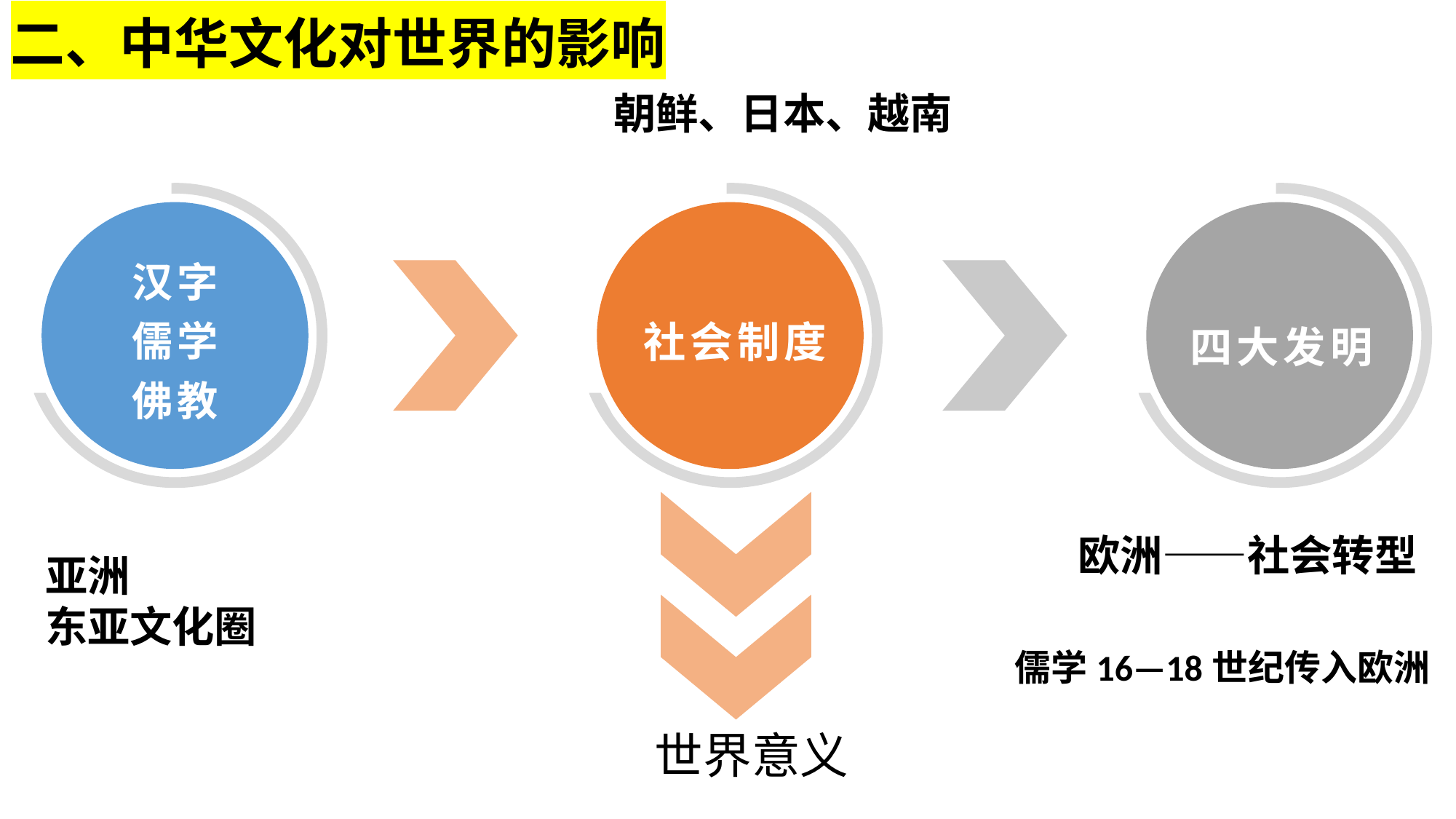

二、中华文化对世界的影响
朝鲜、日本、越南

汉字
儒学
佛教
社会制度
四大发明

欧洲——社会转型
亚洲
东亚文化圈

儒学16—18世纪传入欧洲
世界意义